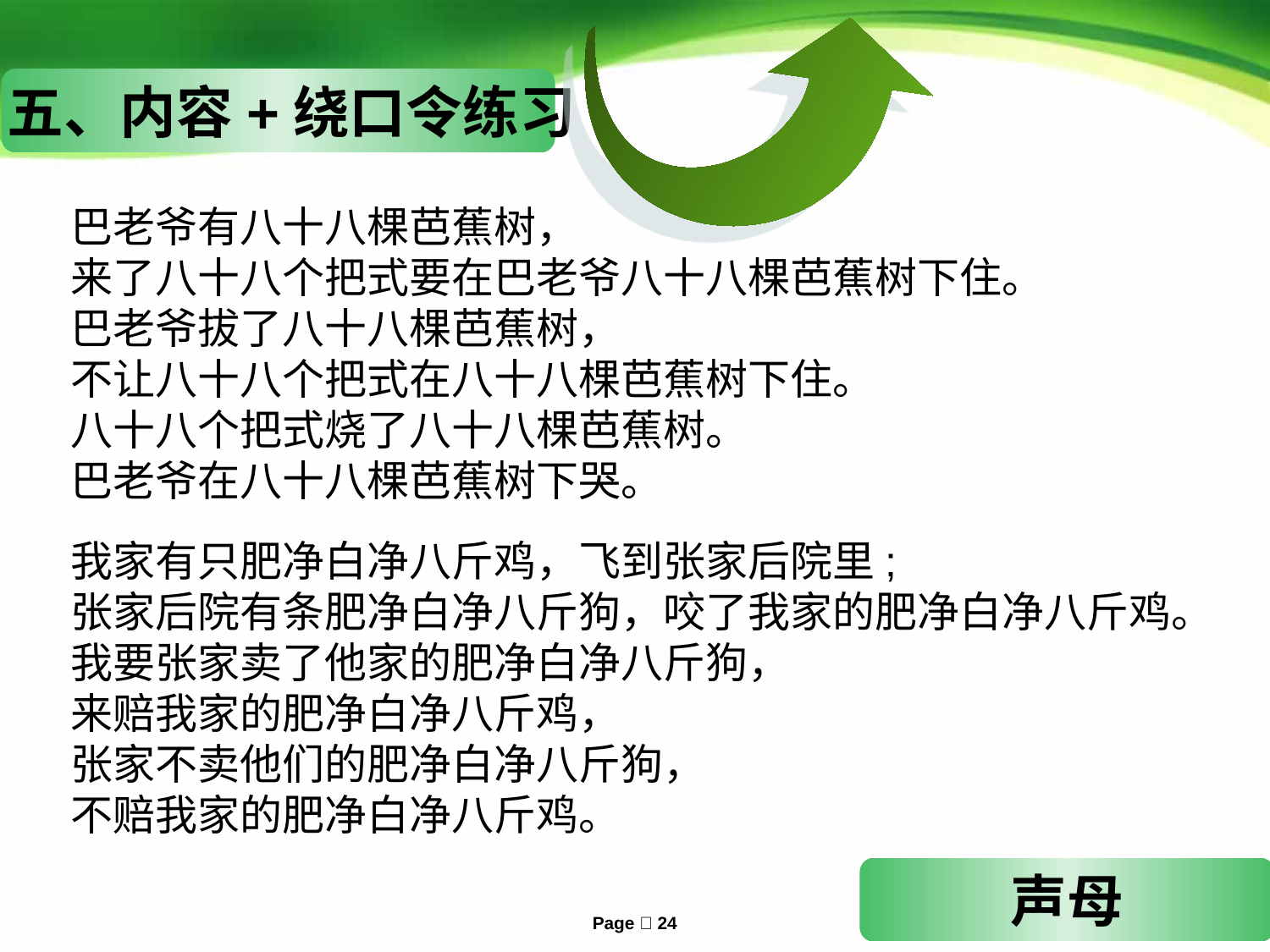

五、内容+绕口令练习
巴老爷有八十八棵芭蕉树，
来了八十八个把式要在巴老爷八十八棵芭蕉树下住。
巴老爷拔了八十八棵芭蕉树，
不让八十八个把式在八十八棵芭蕉树下住。
八十八个把式烧了八十八棵芭蕉树。
巴老爷在八十八棵芭蕉树下哭。
我家有只肥净白净八斤鸡，飞到张家后院里;
张家后院有条肥净白净八斤狗，咬了我家的肥净白净八斤鸡。
我要张家卖了他家的肥净白净八斤狗，
来赔我家的肥净白净八斤鸡，
张家不卖他们的肥净白净八斤狗，
不赔我家的肥净白净八斤鸡。
声母